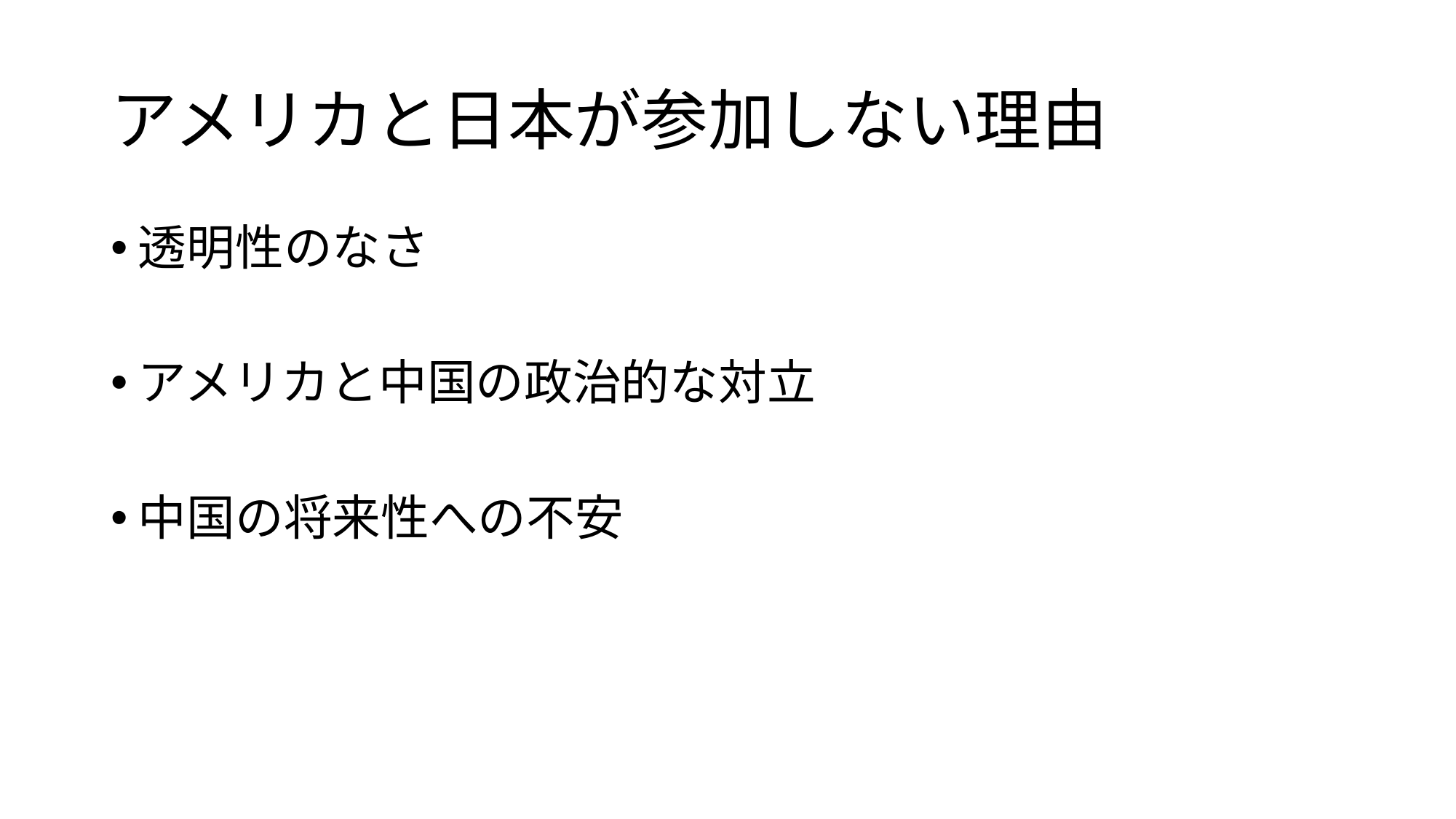

# アメリカと日本が参加しない理由
透明性のなさ

アメリカと中国の政治的な対立

中国の将来性への不安